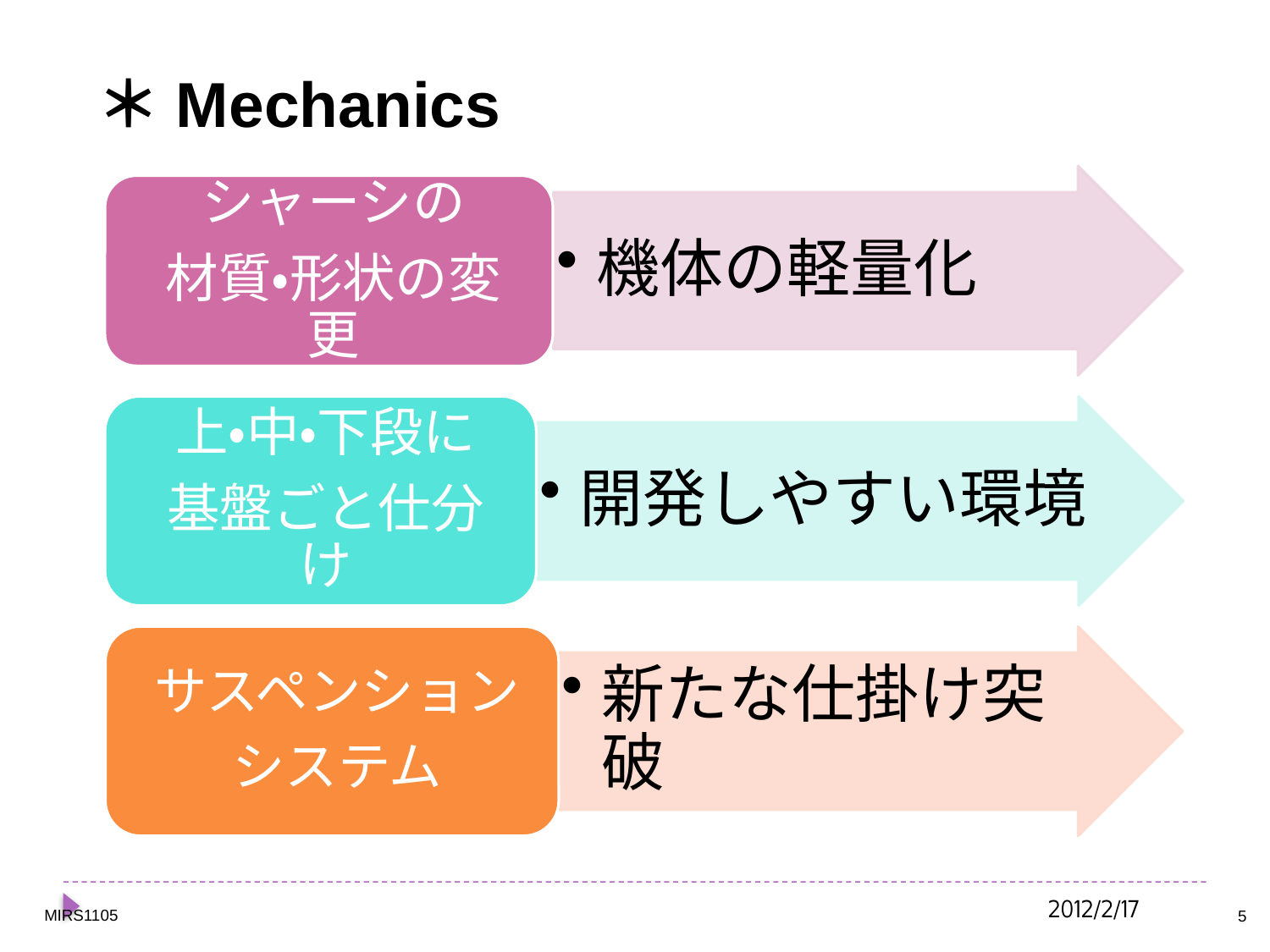

＊Mechanics
機体の軽量化
シャーシの
材質・形状の変更
開発しやすい環境
上・中・下段に
基盤ごと仕分け
新たな仕掛け突破
サスペンション
システム
2012/2/17
MIRS1105
5